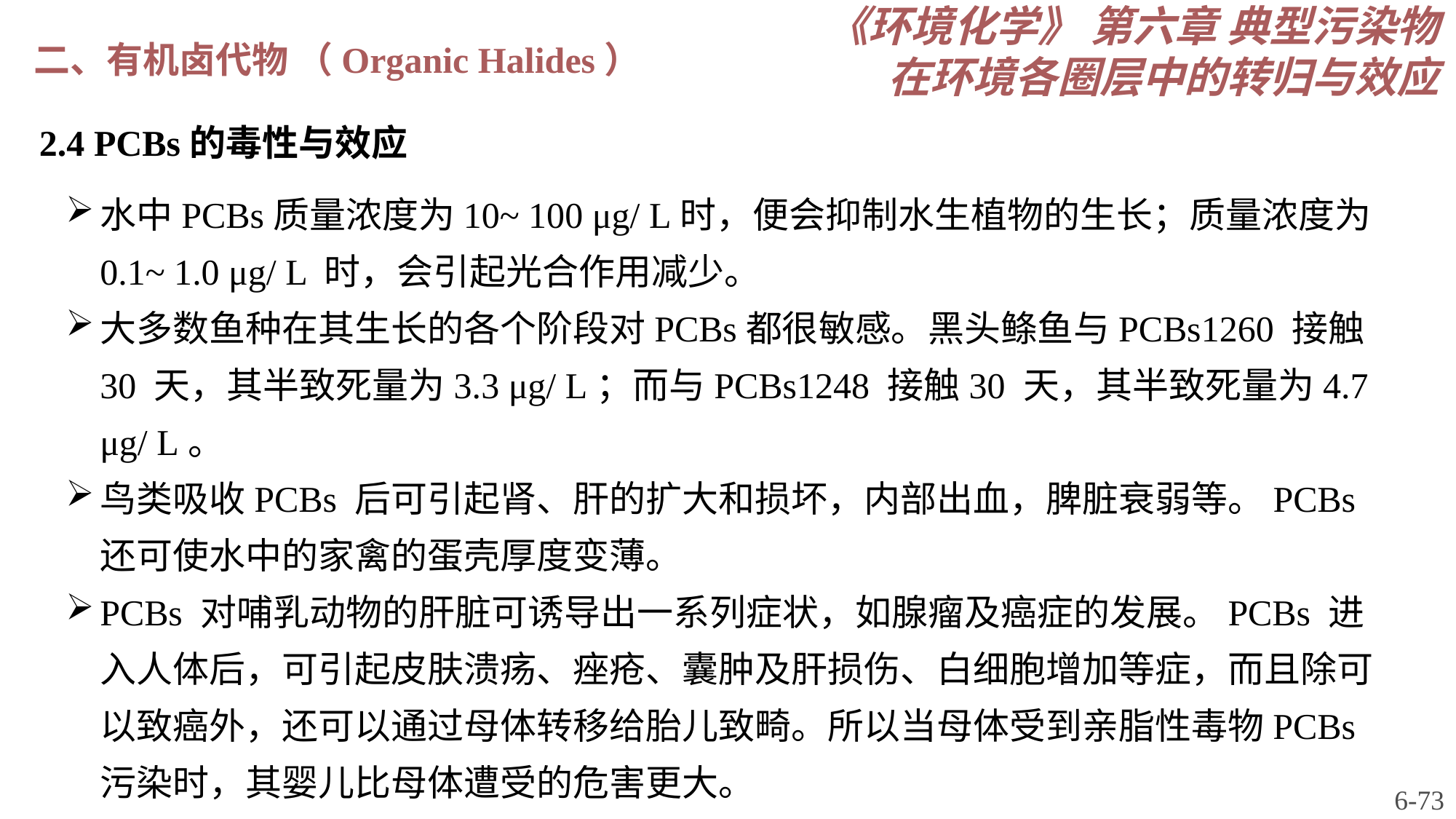

《环境化学》 第六章 典型污染物在环境各圈层中的转归与效应
二、有机卤代物 （Organic Halides）
2.4 PCBs的毒性与效应
水中PCBs质量浓度为10~ 100 μg/ L时，便会抑制水生植物的生长；质量浓度为0.1~ 1.0 μg/ L 时，会引起光合作用减少。
大多数鱼种在其生长的各个阶段对PCBs都很敏感。黑头鲦鱼与PCBs1260 接触30 天，其半致死量为3.3 μg/ L；而与PCBs1248 接触30 天，其半致死量为4.7 μg/ L。
鸟类吸收PCBs 后可引起肾、肝的扩大和损坏，内部出血，脾脏衰弱等。PCBs 还可使水中的家禽的蛋壳厚度变薄。
PCBs 对哺乳动物的肝脏可诱导出一系列症状，如腺瘤及癌症的发展。PCBs 进入人体后，可引起皮肤溃疡、痤疮、囊肿及肝损伤、白细胞增加等症，而且除可以致癌外，还可以通过母体转移给胎儿致畸。所以当母体受到亲脂性毒物PCBs 污染时，其婴儿比母体遭受的危害更大。
6-73